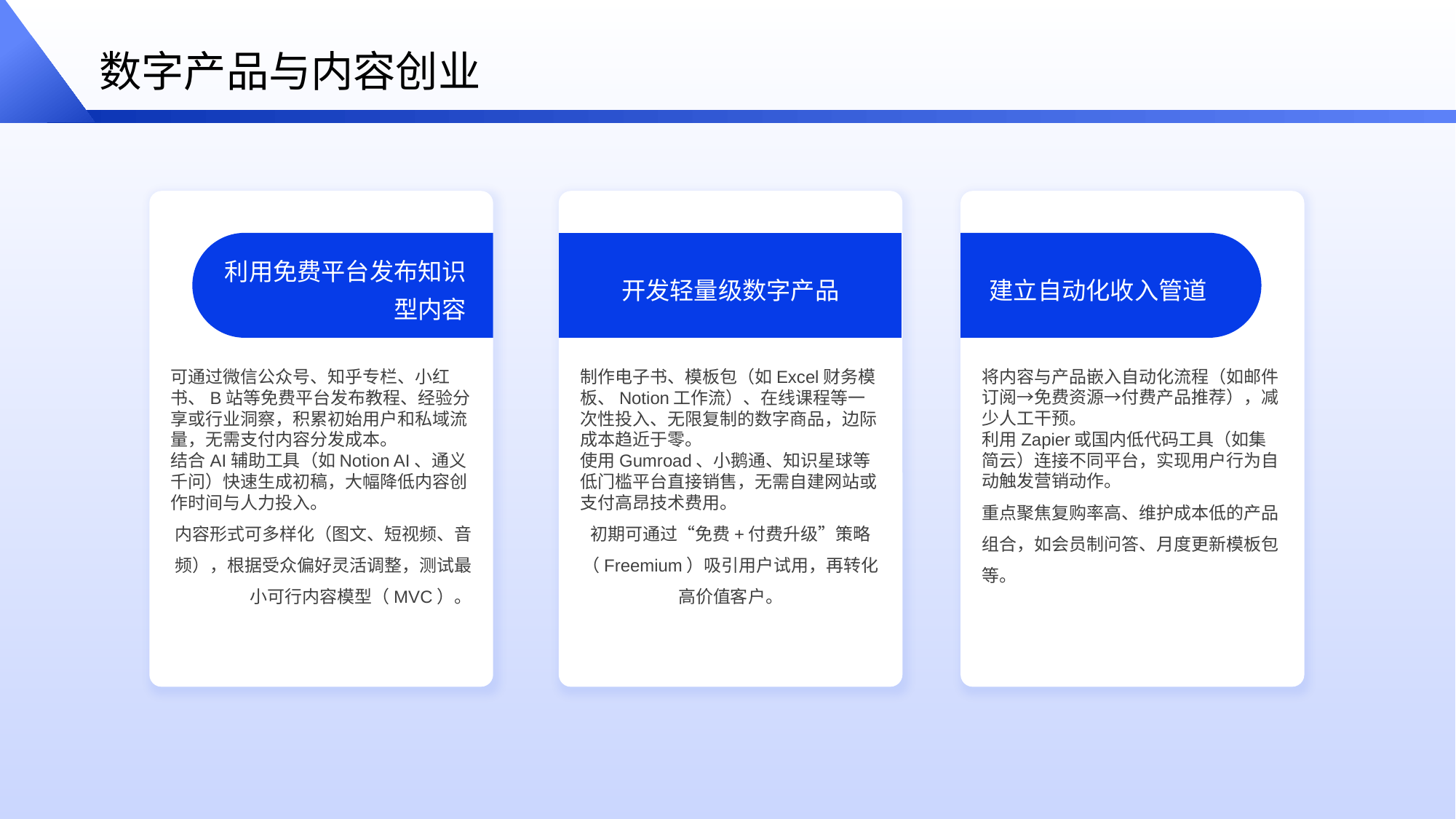

数字产品与内容创业

利用免费平台发布知识型内容
建立自动化收入管道
开发轻量级数字产品
将内容与产品嵌入自动化流程（如邮件订阅→免费资源→付费产品推荐），减少人工干预。
利用Zapier或国内低代码工具（如集简云）连接不同平台，实现用户行为自动触发营销动作。
重点聚焦复购率高、维护成本低的产品组合，如会员制问答、月度更新模板包等。
制作电子书、模板包（如Excel财务模板、Notion工作流）、在线课程等一次性投入、无限复制的数字商品，边际成本趋近于零。
使用Gumroad、小鹅通、知识星球等低门槛平台直接销售，无需自建网站或支付高昂技术费用。
初期可通过“免费+付费升级”策略（Freemium）吸引用户试用，再转化高价值客户。
可通过微信公众号、知乎专栏、小红书、B站等免费平台发布教程、经验分享或行业洞察，积累初始用户和私域流量，无需支付内容分发成本。
结合AI辅助工具（如Notion AI、通义千问）快速生成初稿，大幅降低内容创作时间与人力投入。
内容形式可多样化（图文、短视频、音频），根据受众偏好灵活调整，测试最小可行内容模型（MVC）。